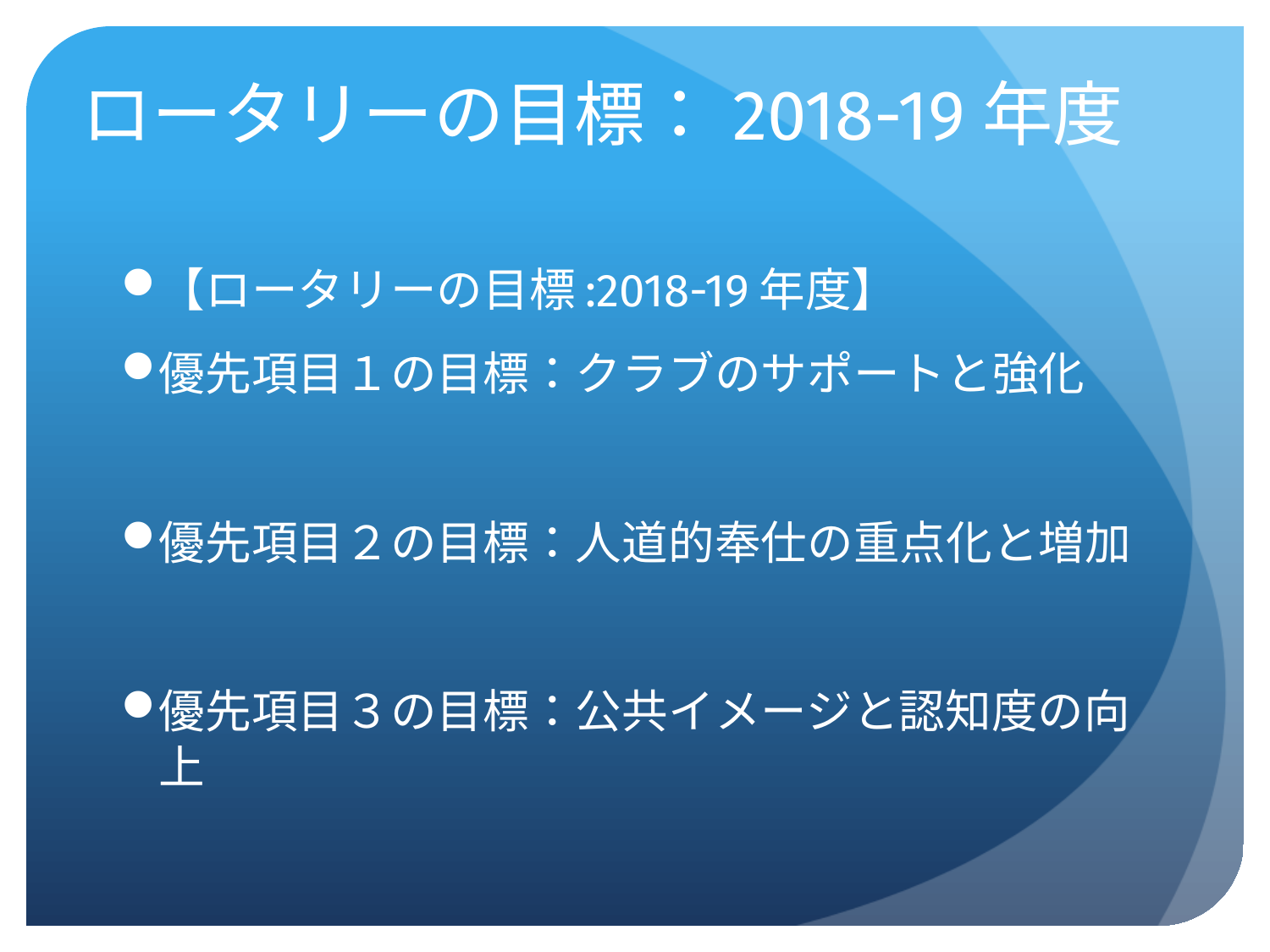

# ロータリーの目標：2018-19年度
【ロータリーの目標:2018-19年度】
優先項目１の目標：クラブのサポートと強化

優先項目２の目標：人道的奉仕の重点化と増加

優先項目３の目標：公共イメージと認知度の向上